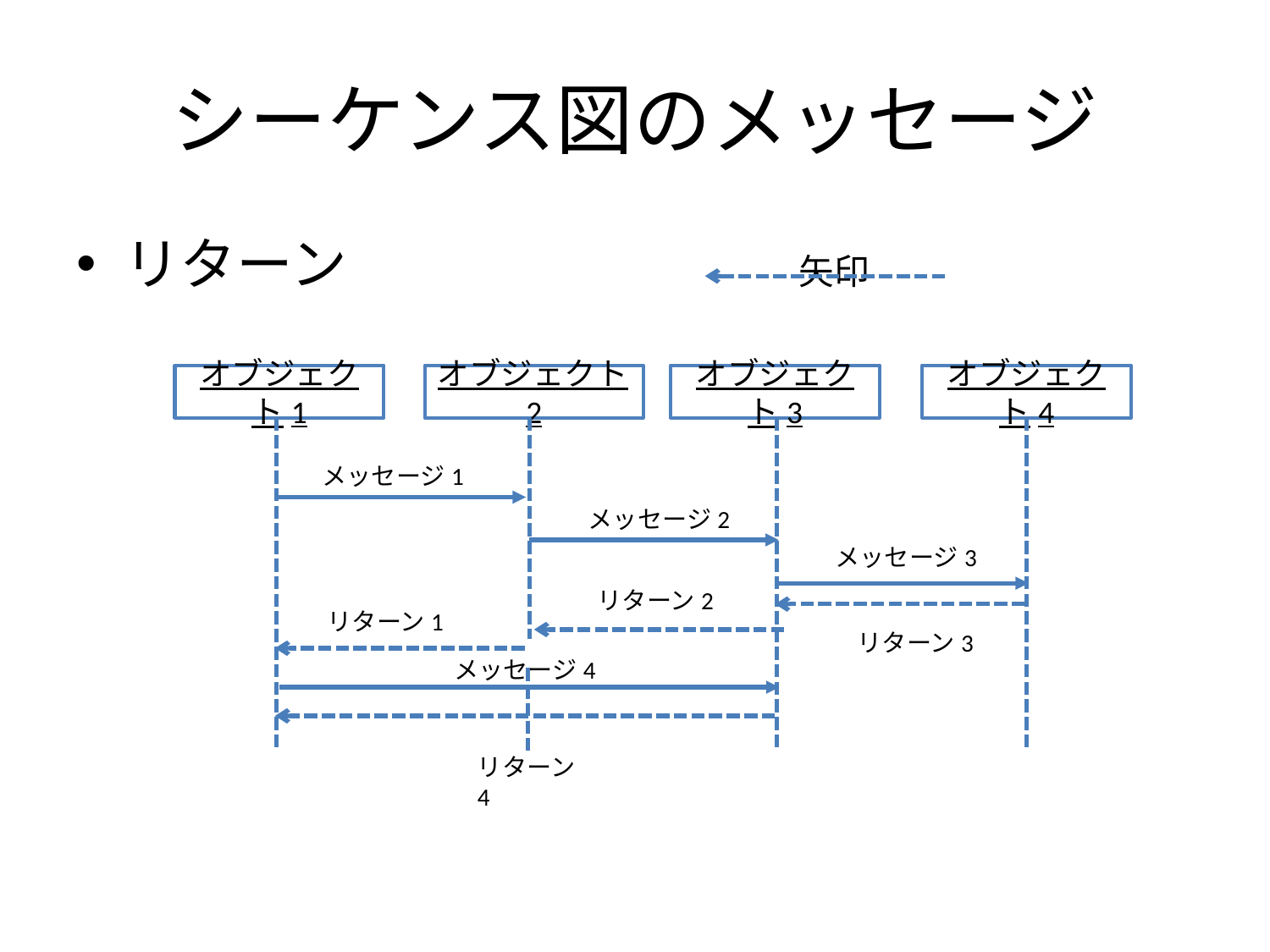

# シーケンス図のメッセージ
リターン　　　　　　　　矢印
オブジェクト1
オブジェクト3
オブジェクト2
オブジェクト4
メッセージ1
メッセージ2
メッセージ3
リターン2
リターン1
リターン3
メッセージ4
リターン4